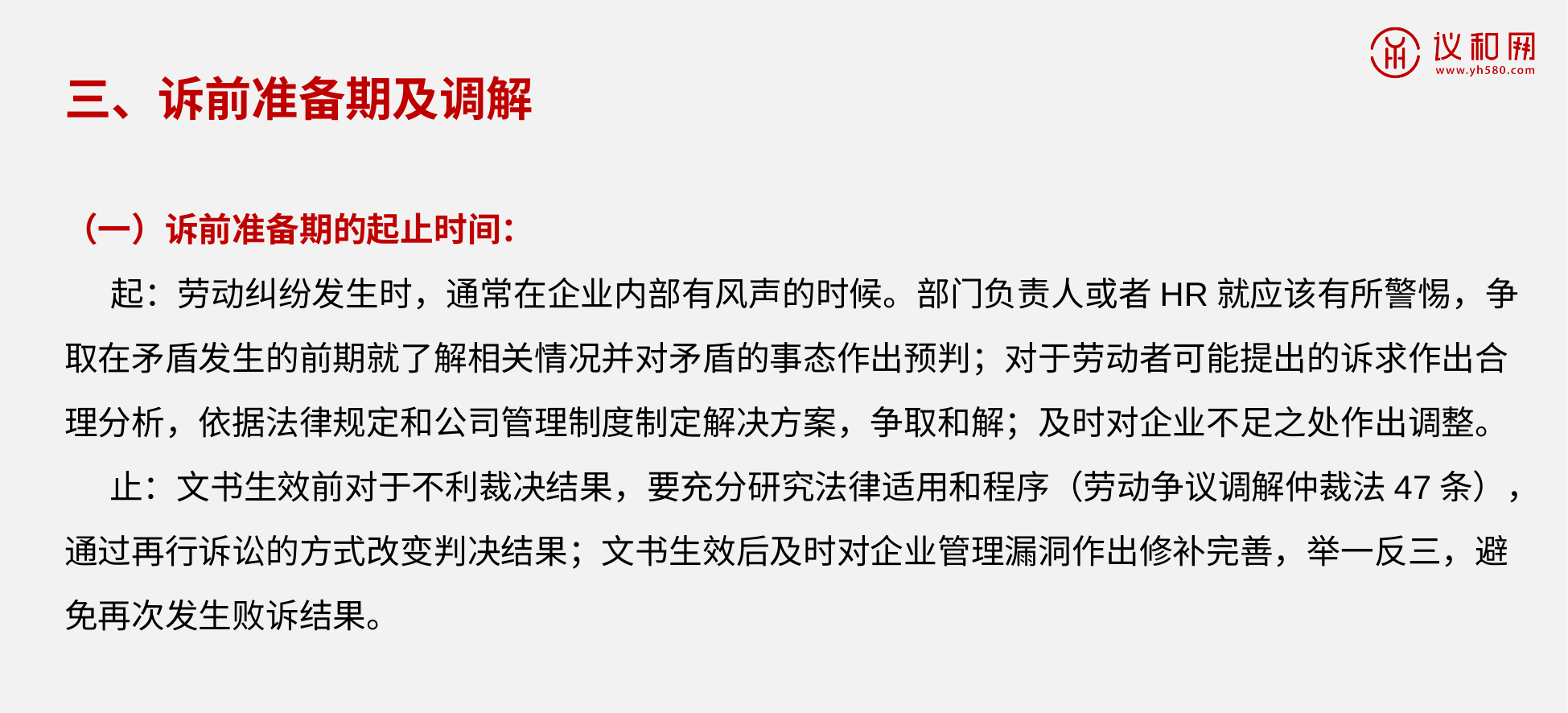

三、诉前准备期及调解

（一）诉前准备期的起止时间：
     起：劳动纠纷发生时，通常在企业内部有风声的时候。部门负责人或者HR就应该有所警惕，争取在矛盾发生的前期就了解相关情况并对矛盾的事态作出预判；对于劳动者可能提出的诉求作出合理分析，依据法律规定和公司管理制度制定解决方案，争取和解；及时对企业不足之处作出调整。
     止：文书生效前对于不利裁决结果，要充分研究法律适用和程序（劳动争议调解仲裁法47条），通过再行诉讼的方式改变判决结果；文书生效后及时对企业管理漏洞作出修补完善，举一反三，避免再次发生败诉结果。